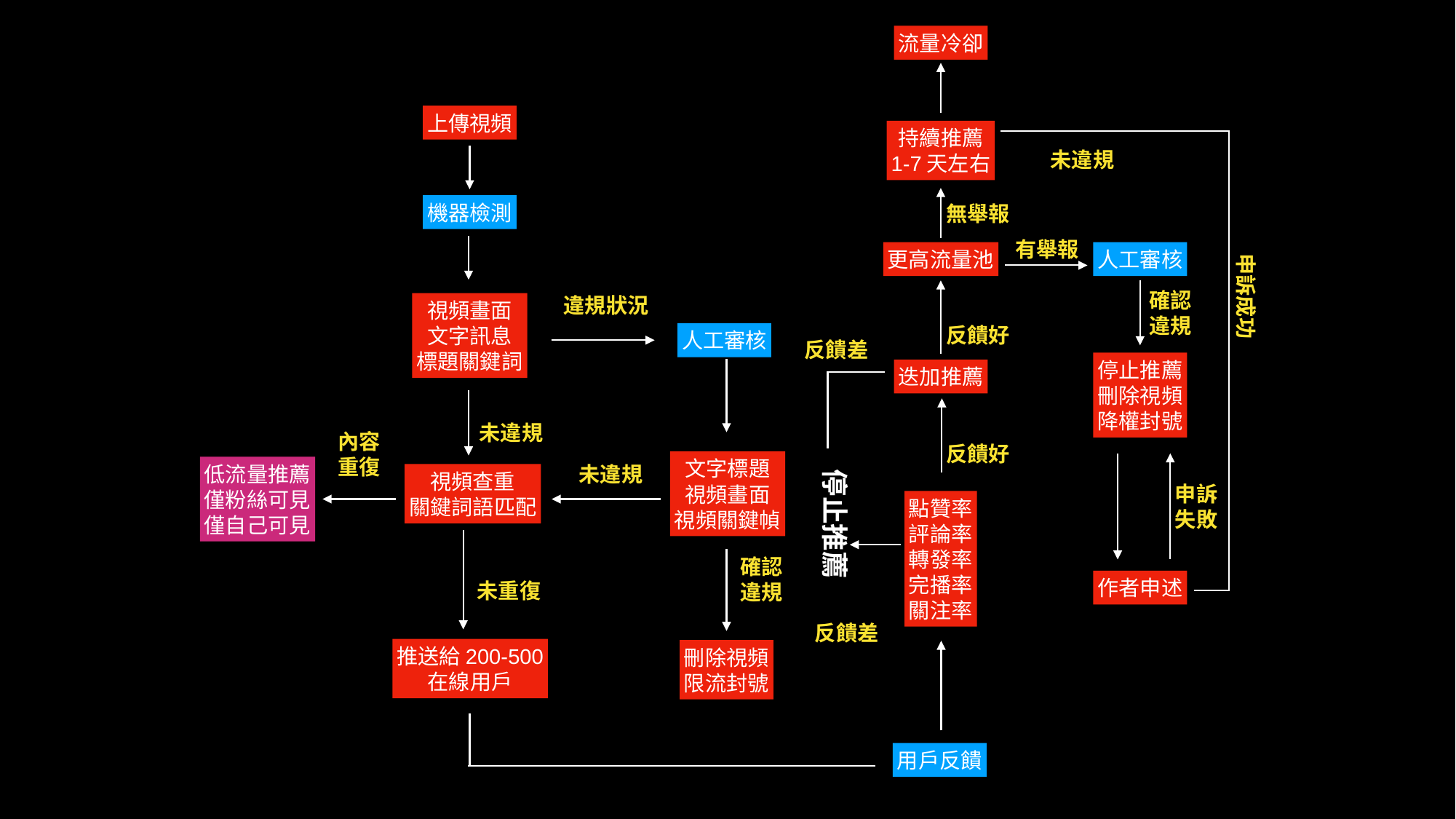

流量冷卻

上傳視頻
持續推薦
1-7天左右

未違規

申訴成功

機器檢測
無舉報
有舉報

更高流量池
人工審核

確認
違規

視頻畫面
文字訊息
標題關鍵詞
違規狀況
反饋好
人工審核
反饋差

停止推薦
刪除視頻
降權封號
迭加推薦

未違規
內容
重復
反饋好
文字標題
視頻畫面
視頻關鍵幀
停止推薦
低流量推薦
僅粉絲可見
僅自己可見

未違規
視頻查重
關鍵詞語匹配
申訴
失敗
點贊率
評論率
轉發率
完播率
關注率

確認
違規

作者申述
未重復
反饋差
推送給200-500
在線用戶
刪除視頻
限流封號

用戶反饋